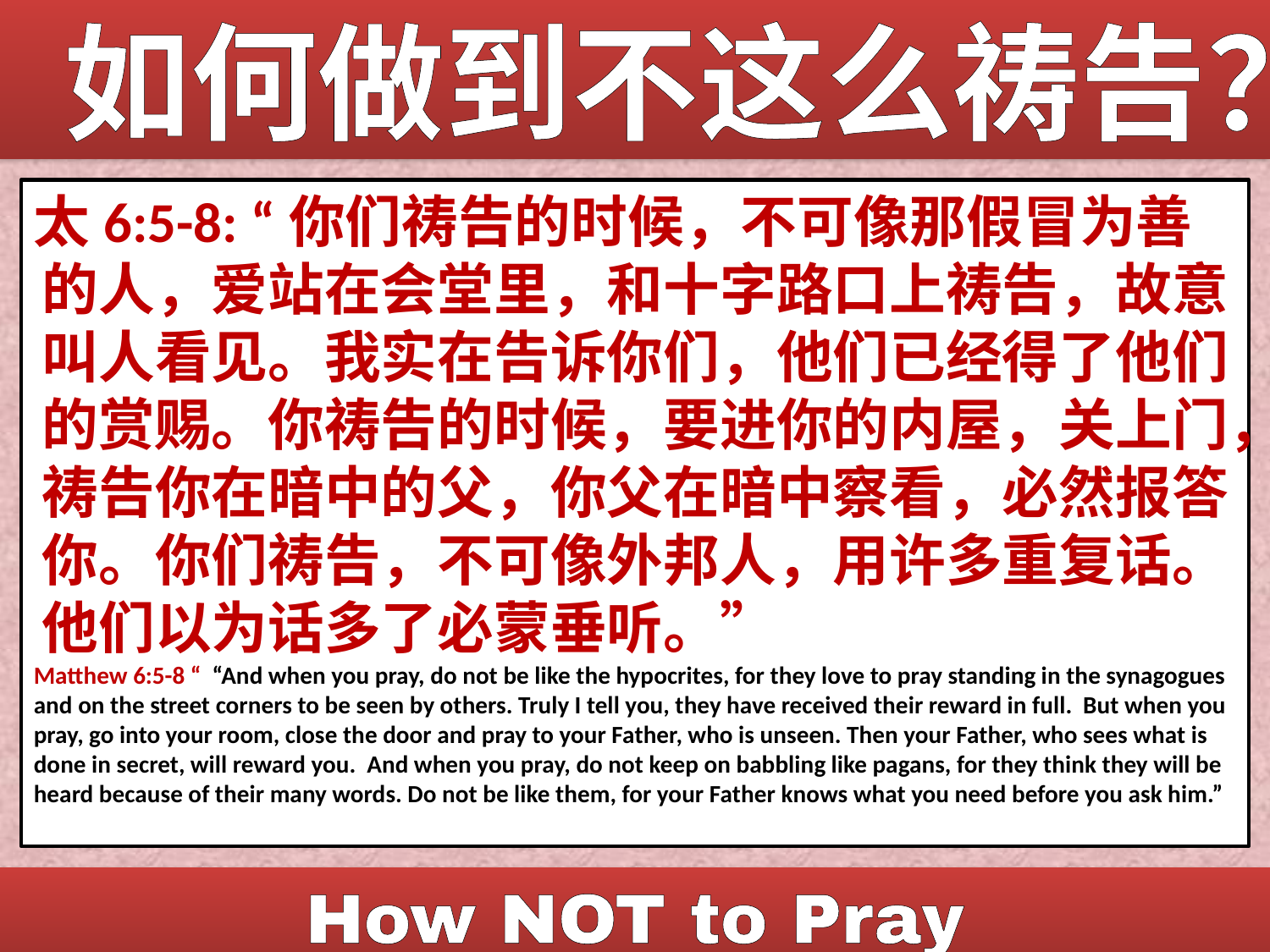

# 如何做到不这么祷告？
太6:5-8: “你们祷告的时候，不可像那假冒为善的人，爱站在会堂里，和十字路口上祷告，故意叫人看见。我实在告诉你们，他们已经得了他们的赏赐。你祷告的时候，要进你的内屋，关上门，祷告你在暗中的父，你父在暗中察看，必然报答你。你们祷告，不可像外邦人，用许多重复话。他们以为话多了必蒙垂听。”
Matthew 6:5-8 “  “And when you pray, do not be like the hypocrites, for they love to pray standing in the synagogues and on the street corners to be seen by others. Truly I tell you, they have received their reward in full.  But when you pray, go into your room, close the door and pray to your Father, who is unseen. Then your Father, who sees what is done in secret, will reward you.  And when you pray, do not keep on babbling like pagans, for they think they will be heard because of their many words. Do not be like them, for your Father knows what you need before you ask him.”

How NOT to Pray